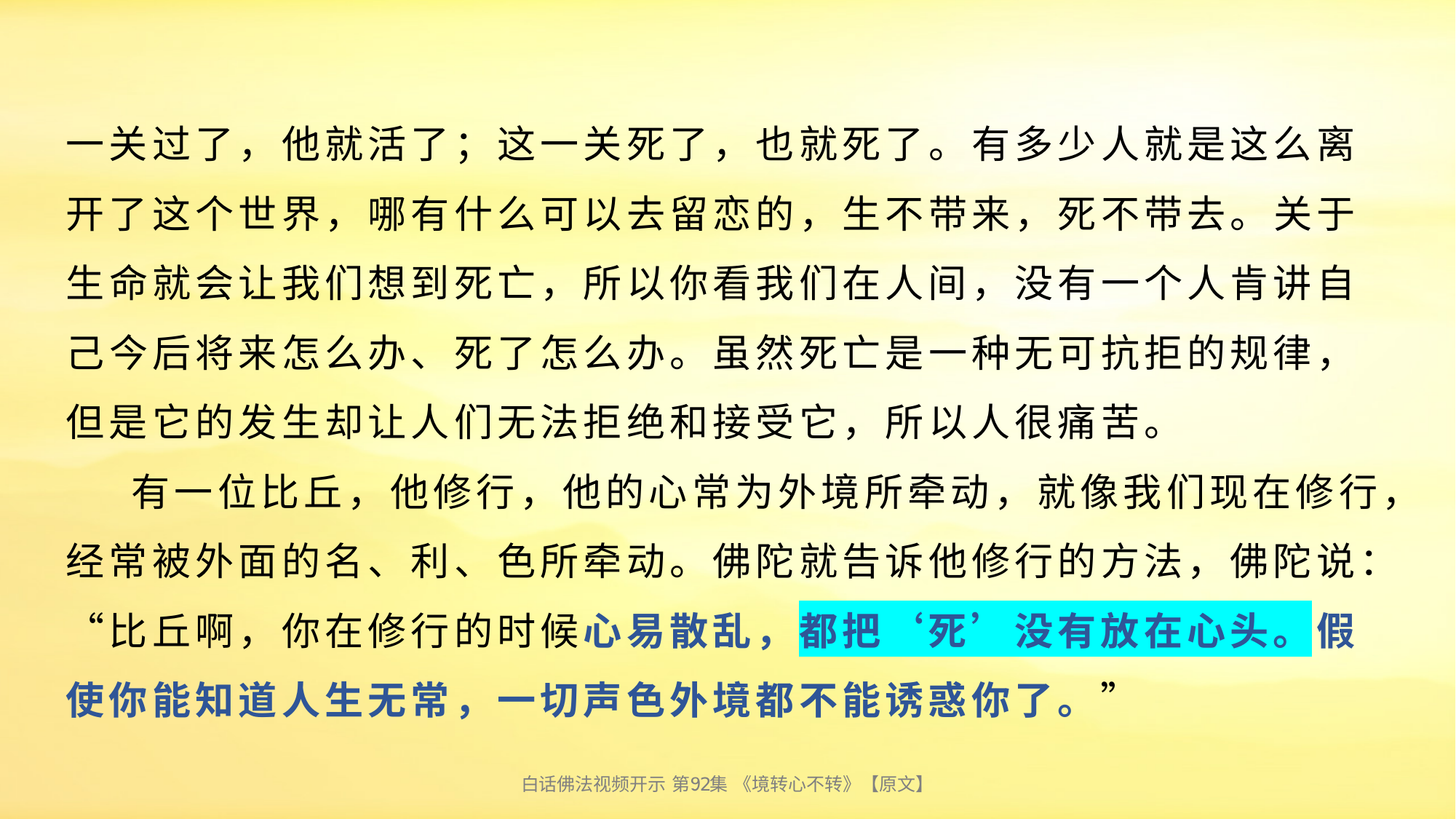

# 一关过了，他就活了；这一关死了，也就死了。有多少人就是这么离开了这个世界，哪有什么可以去留恋的，生不带来，死不带去。关于生命就会让我们想到死亡，所以你看我们在人间，没有一个人肯讲自己今后将来怎么办、死了怎么办。虽然死亡是一种无可抗拒的规律，但是它的发生却让人们无法拒绝和接受它，所以人很痛苦。 有一位比丘，他修行，他的心常为外境所牵动，就像我们现在修行，经常被外面的名、利、色所牵动。佛陀就告诉他修行的方法，佛陀说：“比丘啊，你在修行的时候心易散乱，都把‘死’没有放在心头。假使你能知道人生无常，一切声色外境都不能诱惑你了。”
白话佛法视频开示 第92集 《境转心不转》【原文】